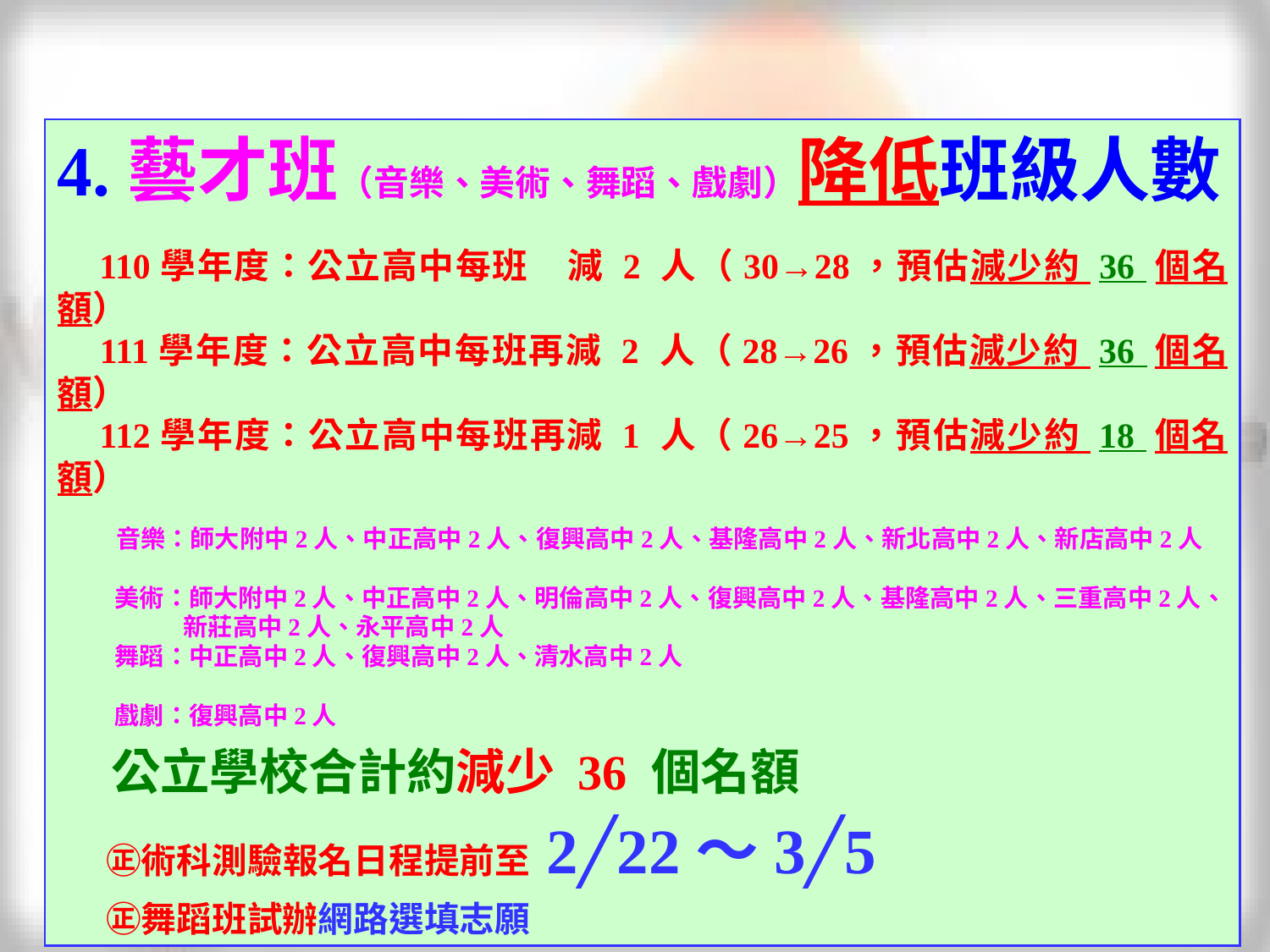

4.藝才班（音樂、美術、舞蹈、戲劇）降低班級人數

    110學年度：公立高中每班    減 2 人（30→28，預估減少約 36 個名額）
    111學年度：公立高中每班再減 2 人（28→26，預估減少約 36 個名額）
    112學年度：公立高中每班再減 1 人（26→25，預估減少約 18 個名額）

           音樂：師大附中2人、中正高中2人、復興高中2人、基隆高中2人、新北高中2人、新店高中2人

         美術：師大附中2人、中正高中2人、明倫高中2人、復興高中2人、基隆高中2人、三重高中2人、
                     新莊高中2人、永平高中2人
         舞蹈：中正高中2人、復興高中2人、清水高中2人

         戲劇：復興高中2人
          公立學校合計約減少 36 個名額
     ㊣術科測驗報名日程提前至 2╱22～3╱5
     ㊣舞蹈班試辦網路選填志願